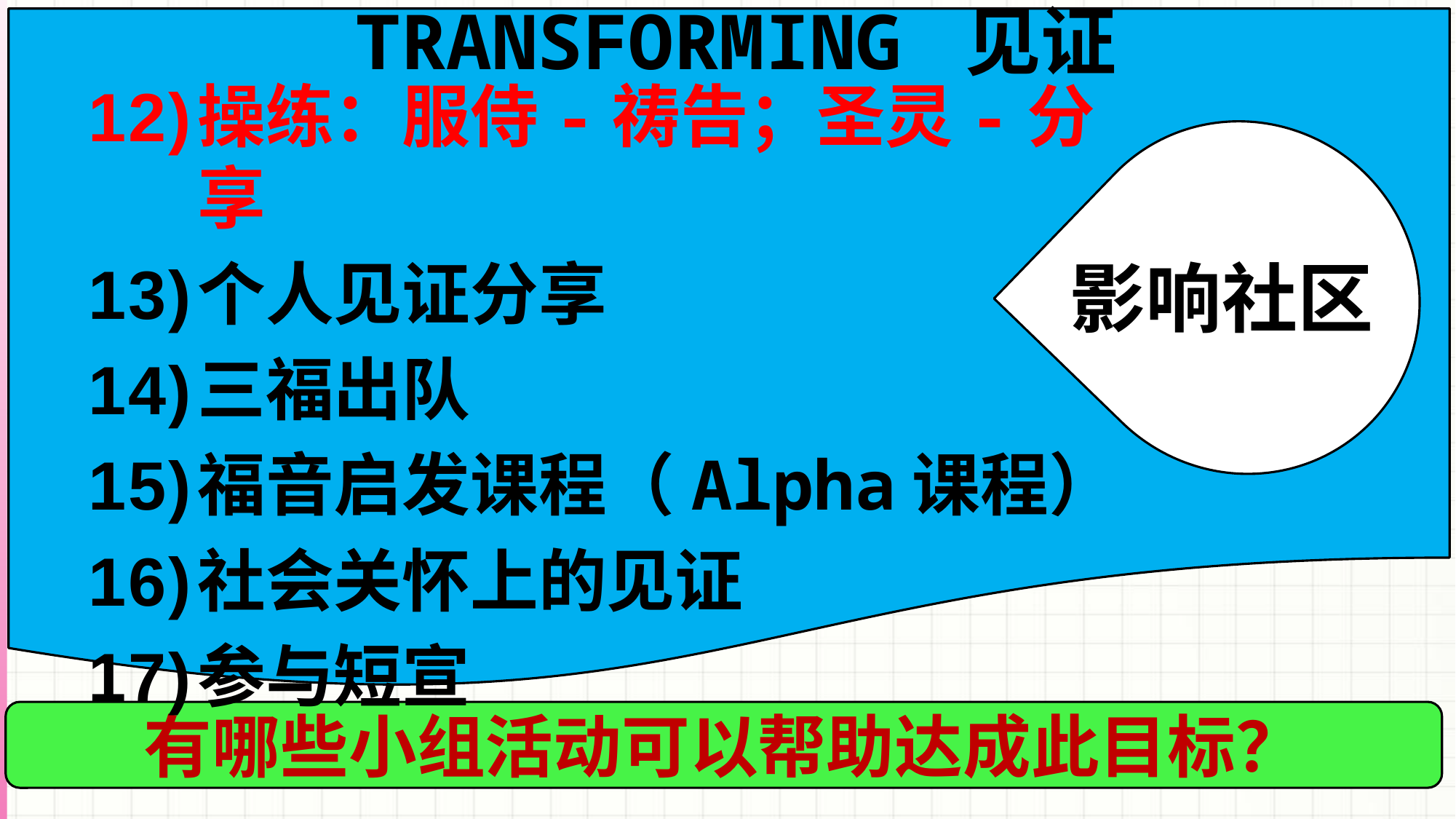

TRANSFORMING 见证

操练：服侍-祷告；圣灵-分享
个人见证分享
三福出队
福音启发课程（Alpha课程）
社会关怀上的见证
参与短宣

影响社区
有哪些小组活动可以帮助达成此目标？